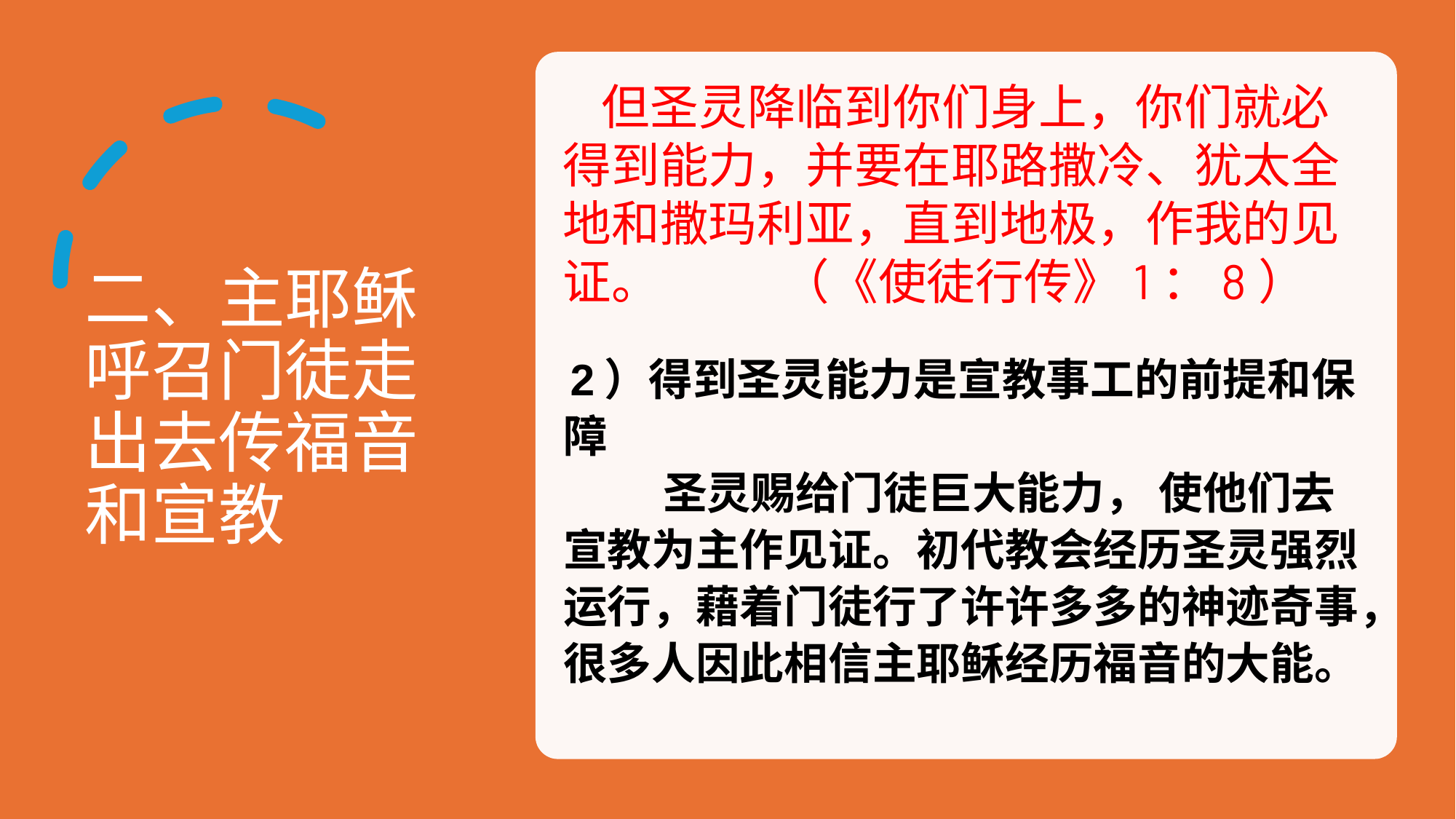

但圣灵降临到你们身上，你们就必得到能力，并要在耶路撒冷、犹太全地和撒玛利亚，直到地极，作我的见证。		（《使徒行传》1：8）
# 二、主耶稣呼召门徒走出去传福音和宣教

 2）得到圣灵能力是宣教事工的前提和保障
         圣灵赐给门徒巨大能力， 使他们去宣教为主作见证。初代教会经历圣灵强烈运行，藉着门徒行了许许多多的神迹奇事，很多人因此相信主耶稣经历福音的大能。